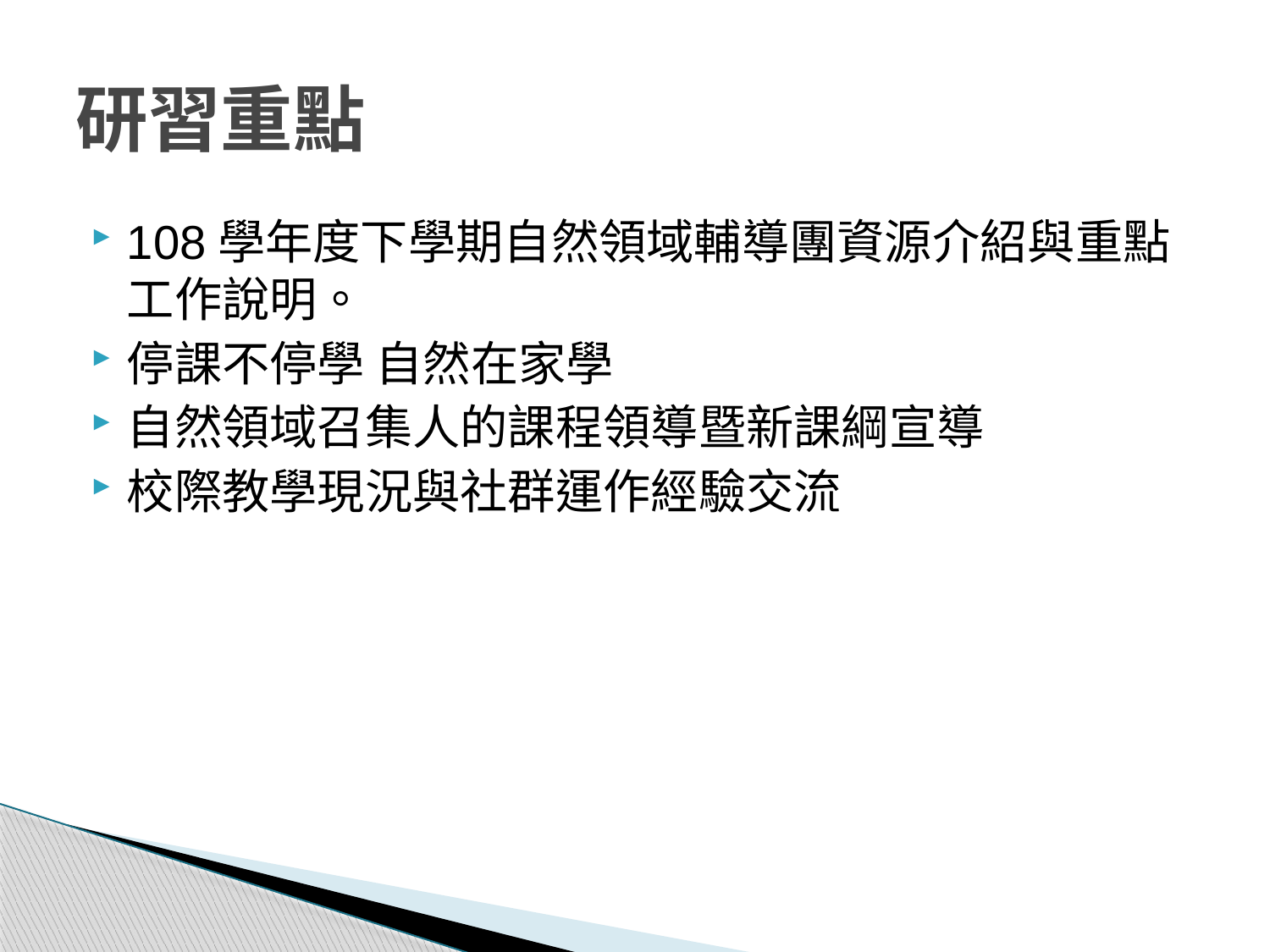

# 研習重點
108學年度下學期自然領域輔導團資源介紹與重點工作說明。
停課不停學 自然在家學
自然領域召集人的課程領導暨新課綱宣導
校際教學現況與社群運作經驗交流